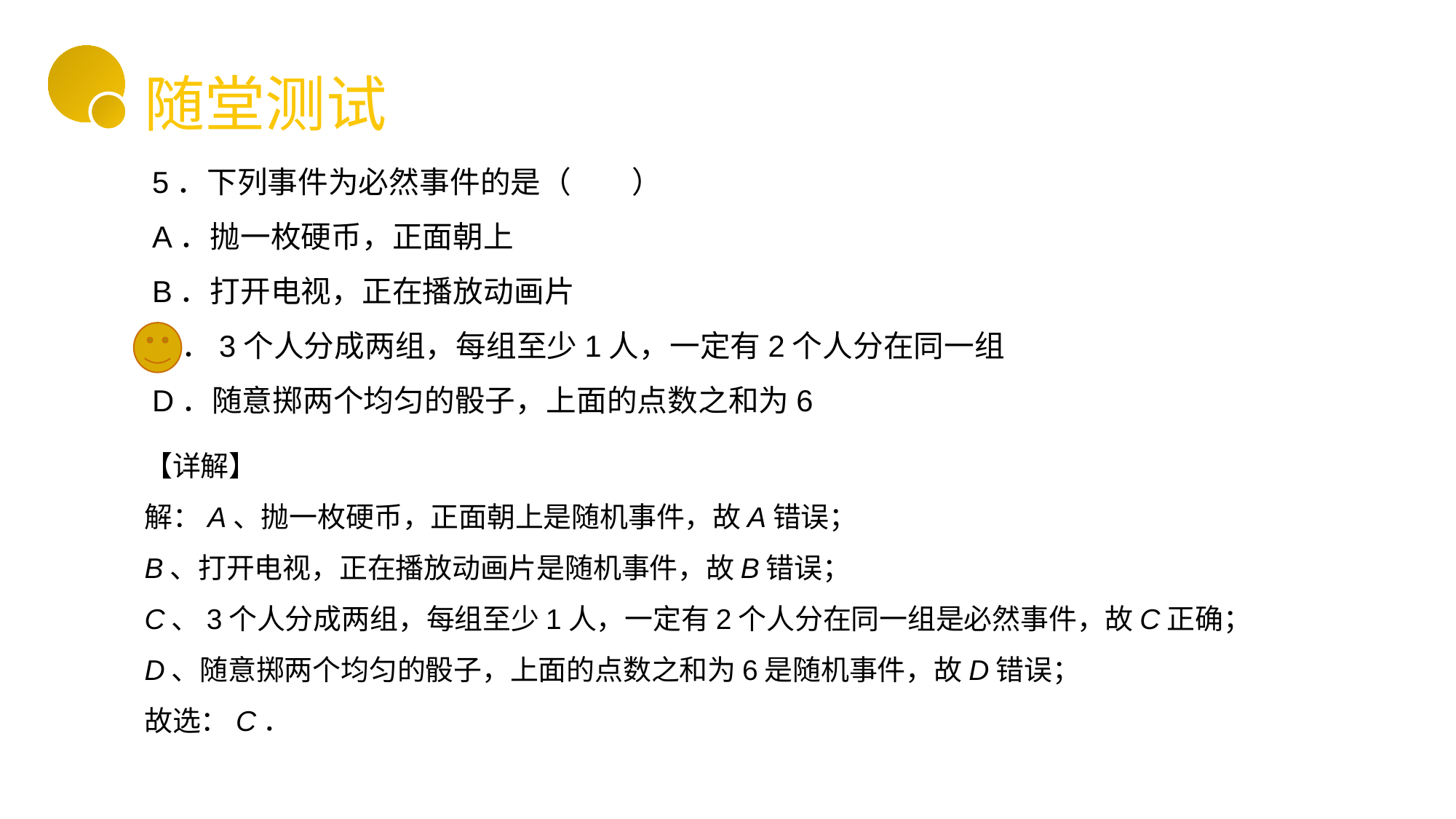

随堂测试
5．下列事件为必然事件的是（　　）
A．抛一枚硬币，正面朝上
B．打开电视，正在播放动画片
C．3个人分成两组，每组至少1人，一定有2个人分在同一组
D．随意掷两个均匀的骰子，上面的点数之和为6

【详解】
解：A、抛一枚硬币，正面朝上是随机事件，故A错误；
B、打开电视，正在播放动画片是随机事件，故B错误；
C、3个人分成两组，每组至少1人，一定有2个人分在同一组是必然事件，故C正确；
D、随意掷两个均匀的骰子，上面的点数之和为6是随机事件，故D错误；
故选：C．